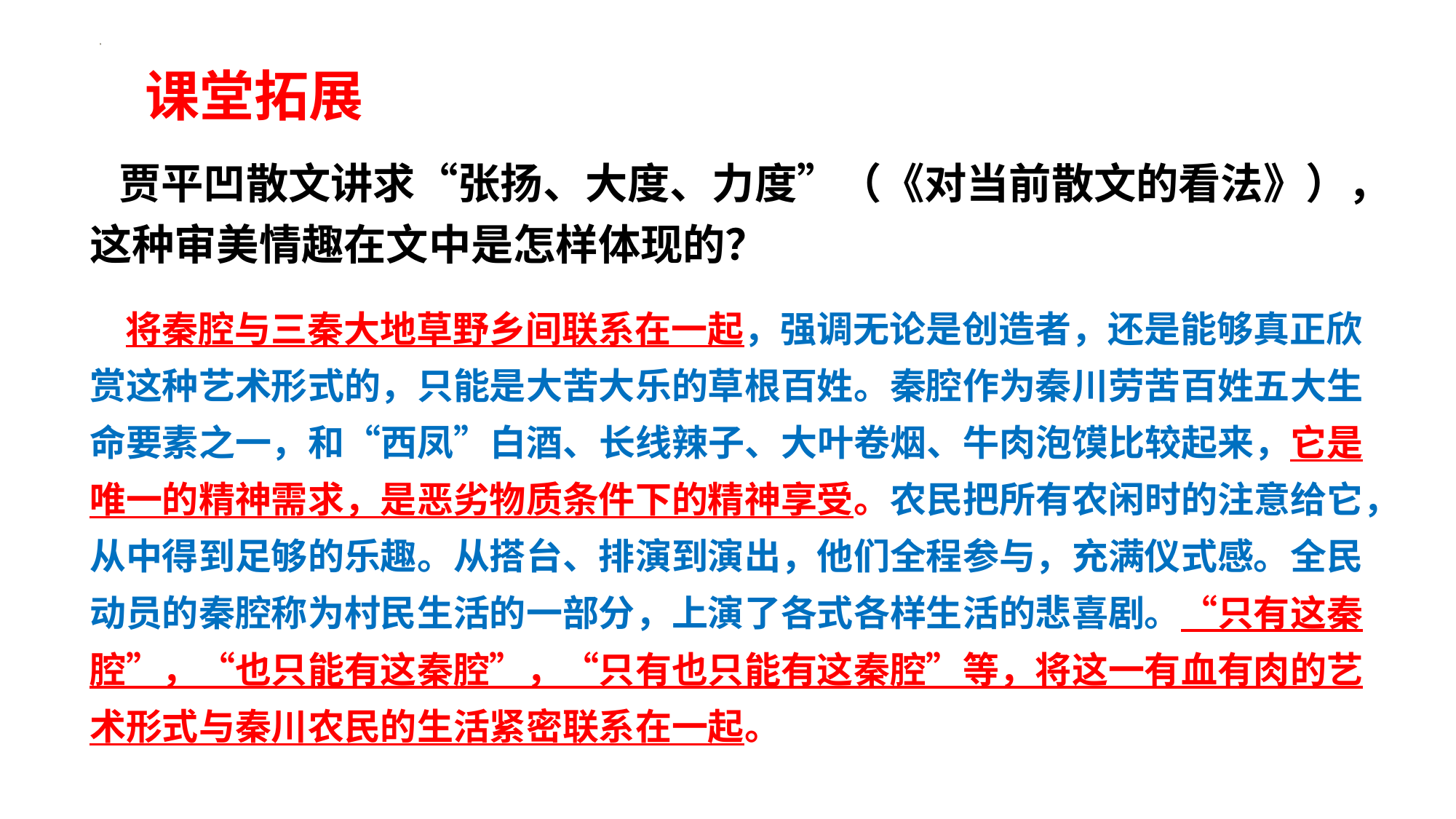

课堂拓展
  贾平凹散文讲求“张扬、大度、力度”（《对当前散文的看法》），
这种审美情趣在文中是怎样体现的？
   将秦腔与三秦大地草野乡间联系在一起，强调无论是创造者，还是能够真正欣赏这种艺术形式的，只能是大苦大乐的草根百姓。秦腔作为秦川劳苦百姓五大生命要素之一，和“西凤”白酒、长线辣子、大叶卷烟、牛肉泡馍比较起来，它是唯一的精神需求，是恶劣物质条件下的精神享受。农民把所有农闲时的注意给它，从中得到足够的乐趣。从搭台、排演到演出，他们全程参与，充满仪式感。全民动员的秦腔称为村民生活的一部分，上演了各式各样生活的悲喜剧。“只有这秦腔”，“也只能有这秦腔”，“只有也只能有这秦腔”等，将这一有血有肉的艺术形式与秦川农民的生活紧密联系在一起。